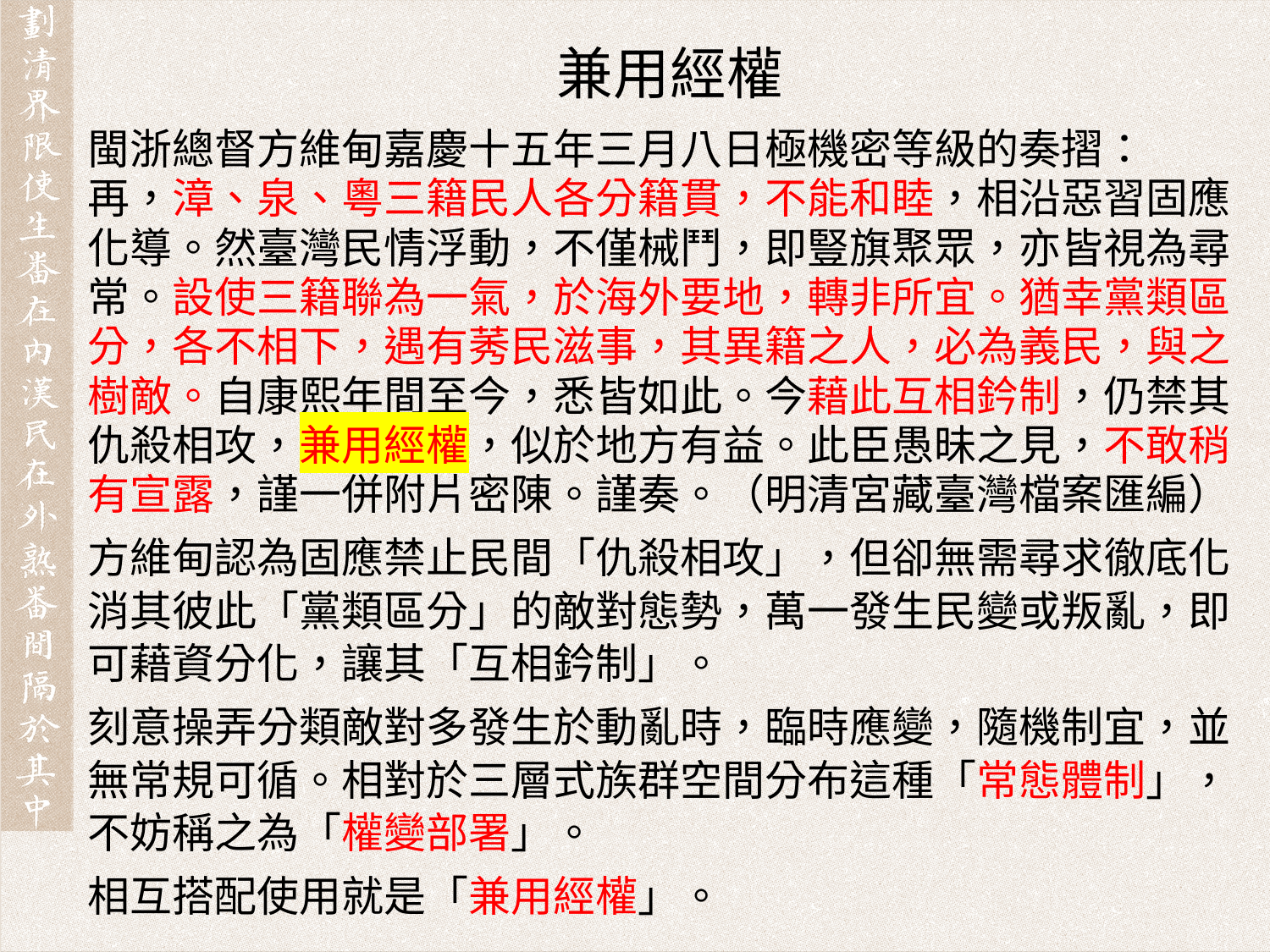

兼用經權
閩浙總督方維甸嘉慶十五年三月八日極機密等級的奏摺：
再，漳、泉、粵三籍民人各分籍貫，不能和睦，相沿惡習固應化導。然臺灣民情浮動，不僅械鬥，即豎旗聚眾，亦皆視為尋常。設使三籍聯為一氣，於海外要地，轉非所宜。猶幸黨類區分，各不相下，遇有莠民滋事，其異籍之人，必為義民，與之樹敵。自康熙年間至今，悉皆如此。今藉此互相鈐制，仍禁其仇殺相攻，兼用經權，似於地方有益。此臣愚昧之見，不敢稍有宣露，謹一併附片密陳。謹奏。（明清宮藏臺灣檔案匯編）
方維甸認為固應禁止民間「仇殺相攻」，但卻無需尋求徹底化消其彼此「黨類區分」的敵對態勢，萬一發生民變或叛亂，即可藉資分化，讓其「互相鈐制」。
刻意操弄分類敵對多發生於動亂時，臨時應變，隨機制宜，並無常規可循。相對於三層式族群空間分布這種「常態體制」，不妨稱之為「權變部署」。
相互搭配使用就是「兼用經權」。